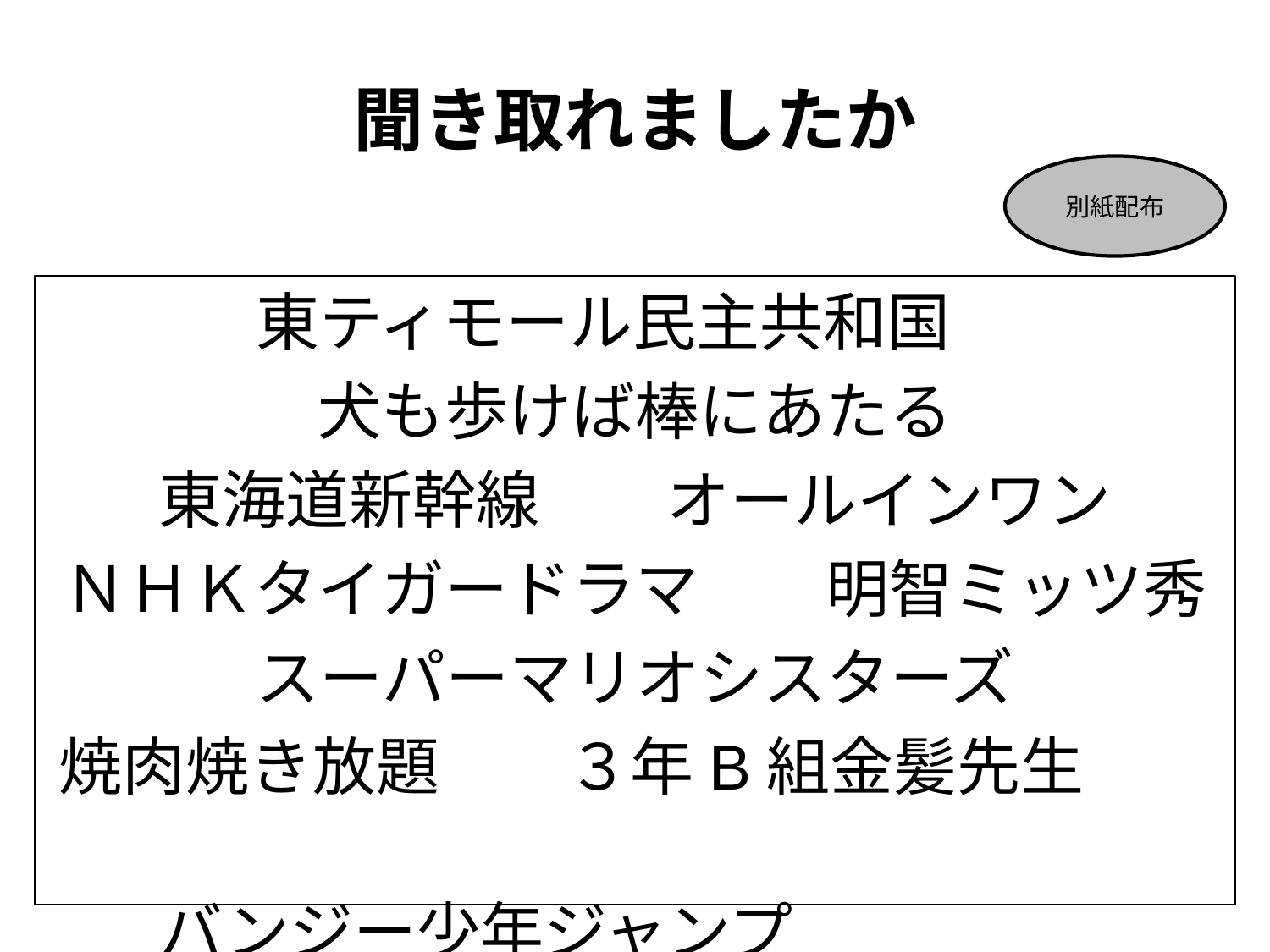

# 聞き取れましたか
別紙配布
東ティモール民主共和国
犬も歩けば棒にあたる
東海道新幹線　　オールインワン
ＮＨＫタイガードラマ　　明智ミッツ秀
スーパーマリオシスターズ
焼肉焼き放題　　３年B組金髪先生
バンジー少年ジャンプ